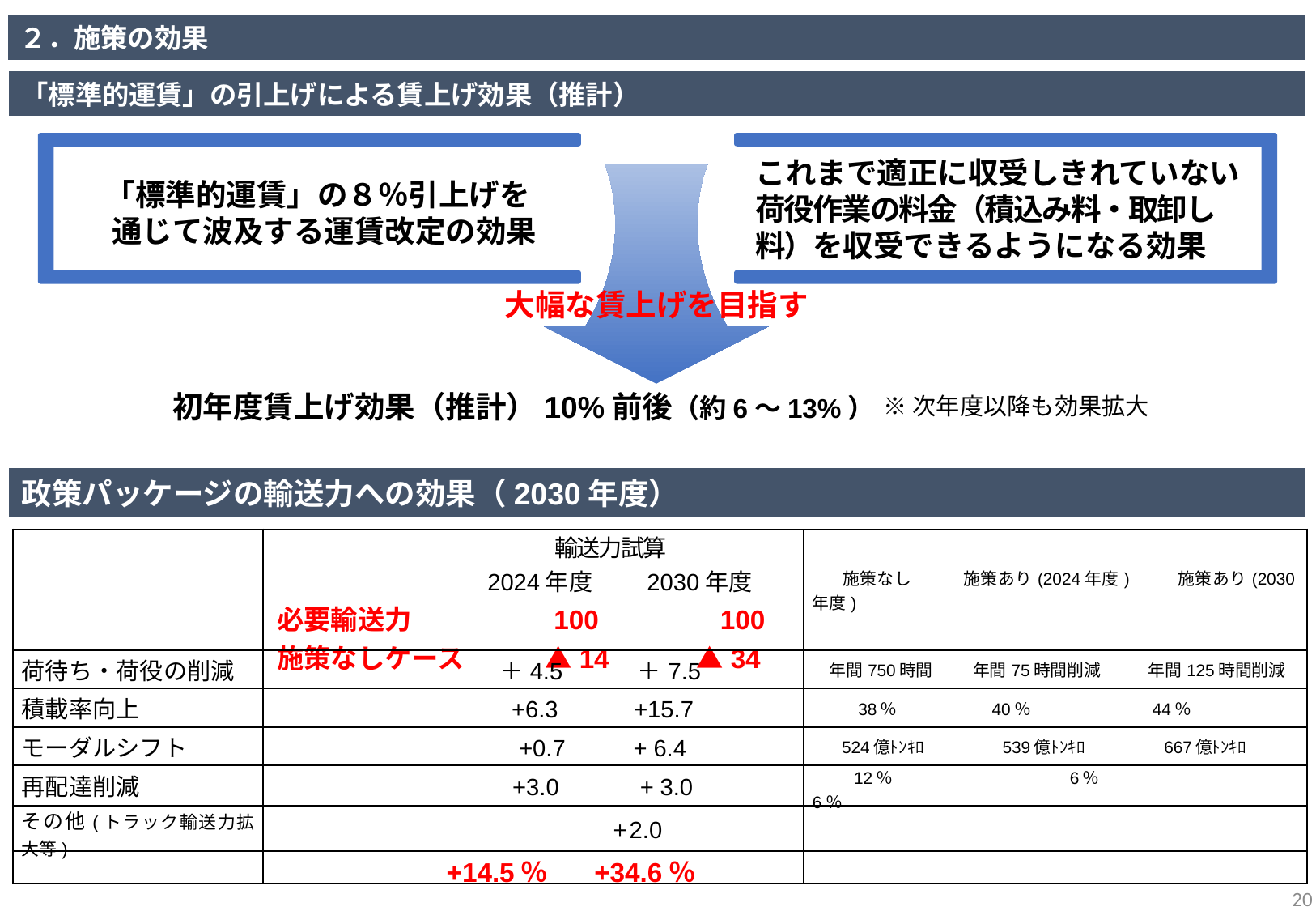

２．施策の効果
「標準的運賃」の引上げによる賃上げ効果（推計）

「標準的運賃」の８％引上げを
 通じて波及する運賃改定の効果
これまで適正に収受しきれていない
荷役作業の料金（積込み料・取卸し料）を収受できるようになる効果

大幅な賃上げを目指す
初年度賃上げ効果（推計）10%前後（約6～13%）
※次年度以降も効果拡大
政策パッケージの輸送力への効果（2030年度）
|  | 輸送力試算 　　　　　　　2024年度　　2030年度 必要輸送力　　　　　100　　　　100 施策なしケース　　　▲14　　　▲34 | 施策なし 　 施策あり(2024年度) 　　 施策あり(2030年度) |
| --- | --- | --- |
| 荷待ち・荷役の削減 | ＋4.5　 　 ＋7.5 | 年間750時間　 年間75時間削減 　 年間125時間削減 |
| 積載率向上 | +6.3 　　 +15.7 | 38％ 　 40％ 　 　 44％ |
| モーダルシフト | +0.7 　 + 　6.4 | 524億ﾄﾝｷﾛ 　　 　 539億ﾄﾝｷﾛ 　 667億ﾄﾝｷﾛ |
| 再配達削減 | +3.0 　　 + 　3.0 | 12％　　　 　 　　　　　 6％　　 　　 　 　　　　 　6％ |
| その他(トラック輸送力拡大等) | + 2.0 |  |
|  | +14.5％　 +34.6％ |  |
20